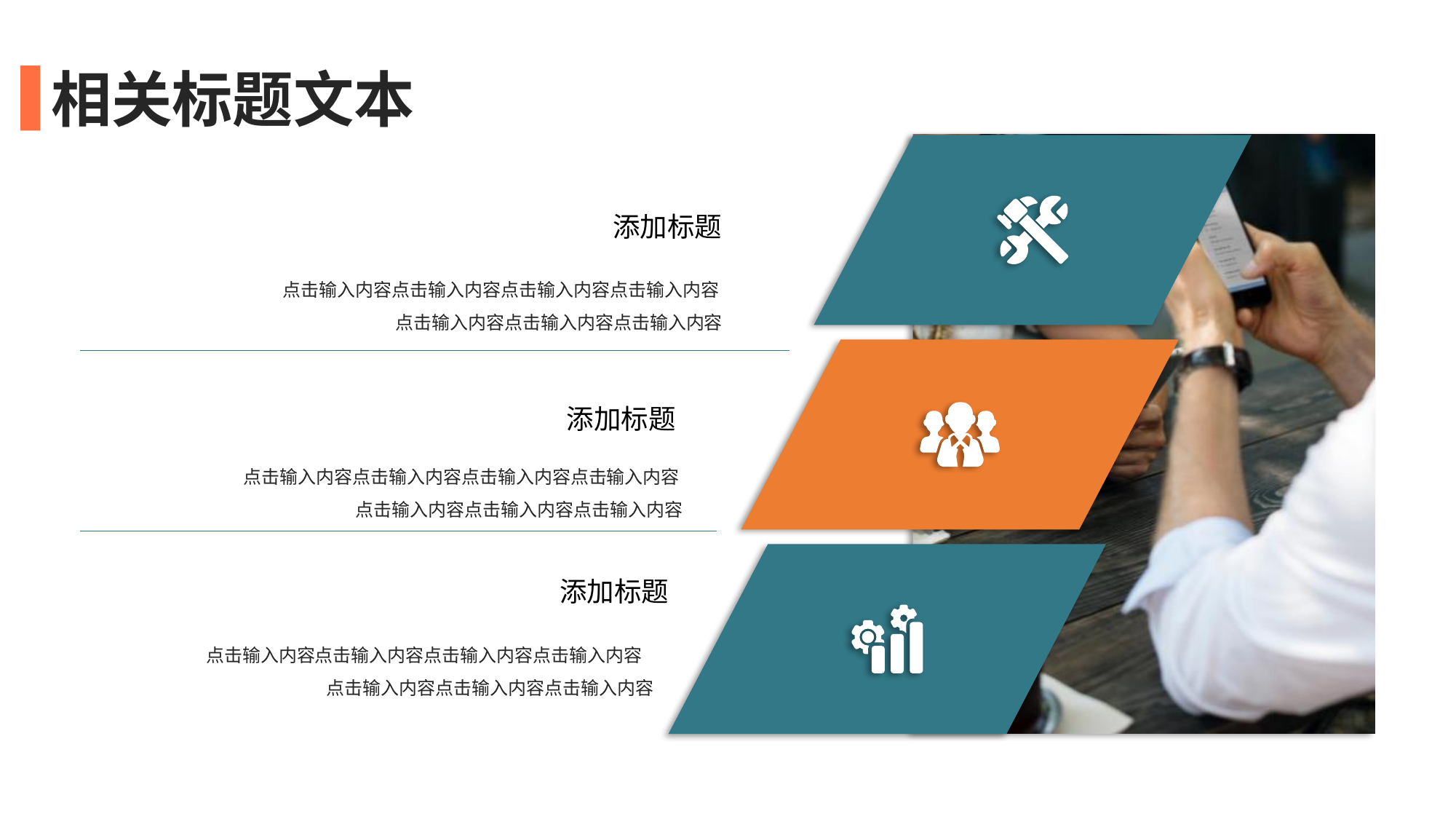

相关标题文本

添加标题
点击输入内容点击输入内容点击输入内容点击输入内容
                           点击输入内容点击输入内容点击输入内容

添加标题

点击输入内容点击输入内容点击输入内容点击输入内容
                           点击输入内容点击输入内容点击输入内容

添加标题

点击输入内容点击输入内容点击输入内容点击输入内容
                             点击输入内容点击输入内容点击输入内容
PPT模板 http://www.ypppt.com/moban/